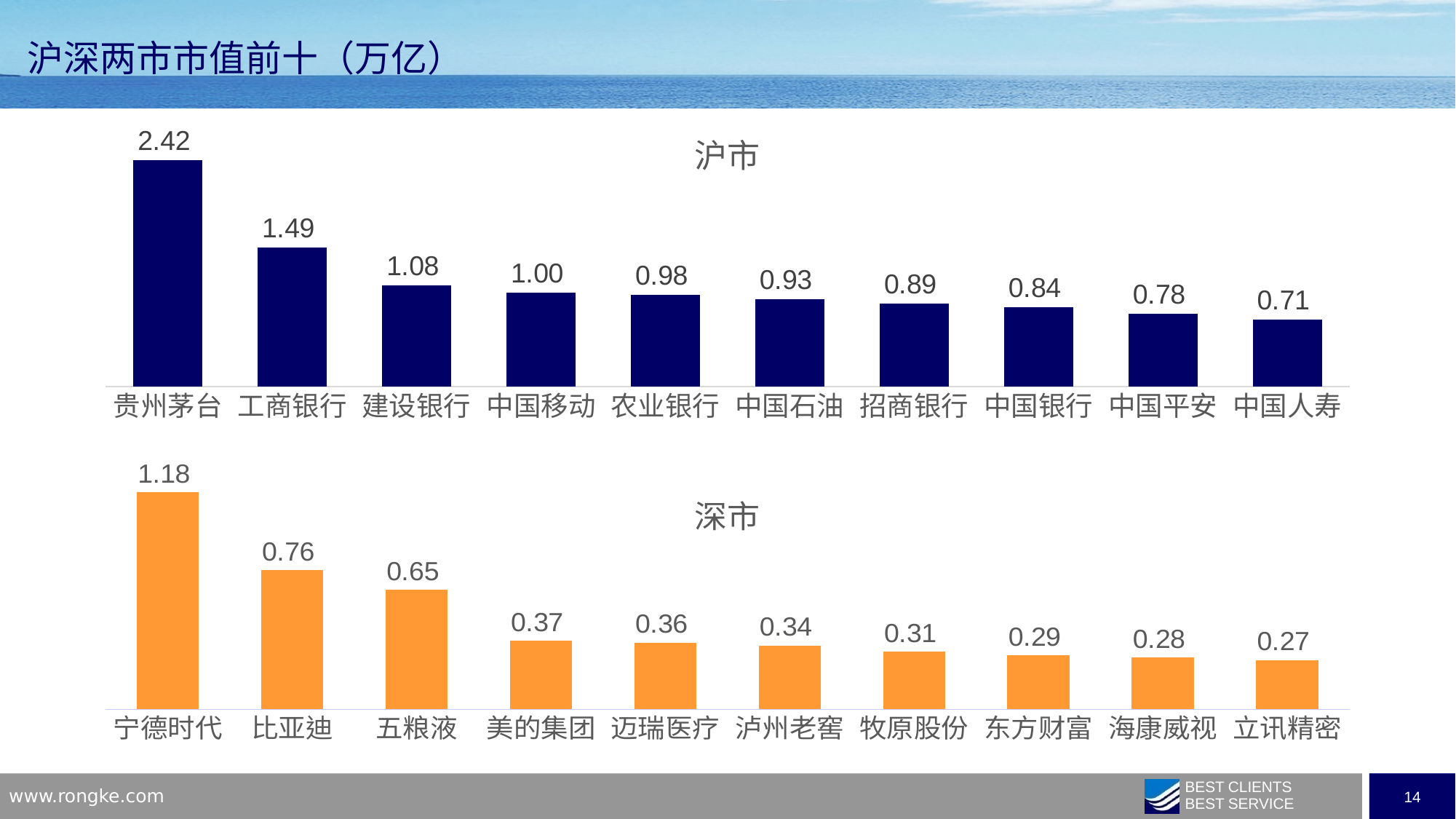

沪深两市市值前十（万亿）

### Chart: 沪市

| Category | 系列 1 |
|---|---|
| 贵州茅台 | 2.41692457 |
| 工商银行 | 1.48568051 |
| 建设银行 | 1.0808072899999999 |
| 中国移动 | 1.00256886 |
| 农业银行 | 0.97919745 |
| 中国石油 | 0.93338164 |
| 招商银行 | 0.88546399 |
| 中国银行 | 0.84333966 |
| 中国平安 | 0.77794396 |
| 中国人寿 | 0.7129685099999999 |

### Chart: 深市

| Category | 系列 1 |
|---|---|
| 宁德时代 | 1.1787475 |
| 比亚迪 | 0.7556084200000001 |
| 五粮液 | 0.64896604 |
| 美的集团 | 0.37257469 |
| 迈瑞医疗 | 0.36191376000000003 |
| 泸州老窖 | 0.34465225 |
| 牧原股份 | 0.31198506000000004 |
| 东方财富 | 0.29335441 |
| 海康威视 | 0.28176994 |
| 立讯精密 | 0.26584626 |